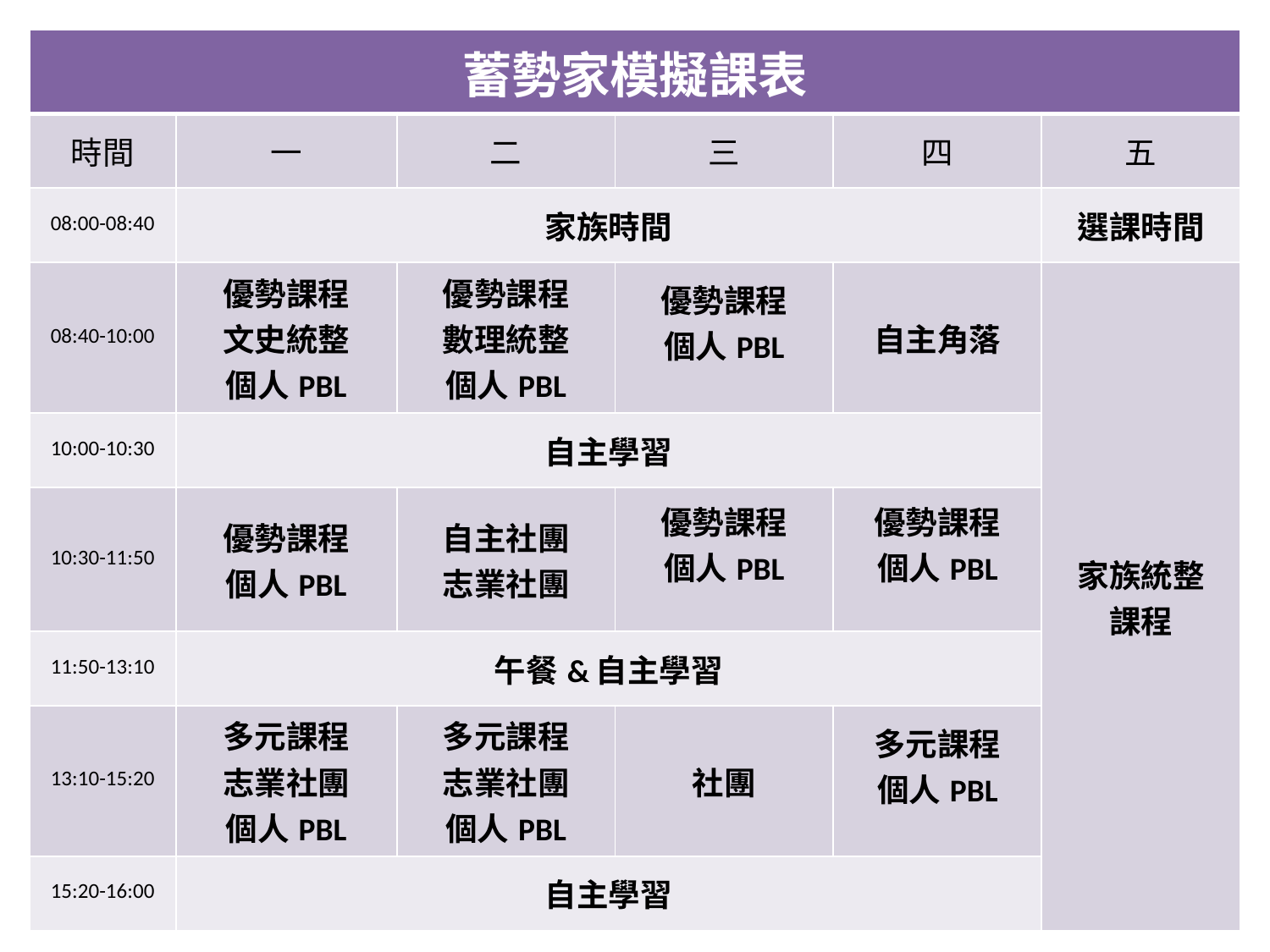

| 蓄勢家模擬課表 |  |  |  |  |  |
| --- | --- | --- | --- | --- | --- |
| 時間 | 一 | 二 | 三 | 四 | 五 |
| 08:00-08:40 | 家族時間 |  |  |  | 選課時間 |
| 08:40-10:00 | 優勢課程 文史統整 個人PBL | 優勢課程 數理統整 個人PBL | 優勢課程 個人PBL | 自主角落 | 家族統整 課程 |
| 10:00-10:30 | 自主學習 |  |  |  |  |
| 10:30-11:50 | 優勢課程 個人PBL | 自主社團 志業社團 | 優勢課程 個人PBL | 優勢課程 個人PBL |  |
| 11:50-13:10 | 午餐&自主學習 |  |  |  |  |
| 13:10-15:20 | 多元課程 志業社團 個人PBL | 多元課程 志業社團 個人PBL | 社團 | 多元課程 個人PBL |  |
| 15:20-16:00 | 自主學習 |  |  |  |  |